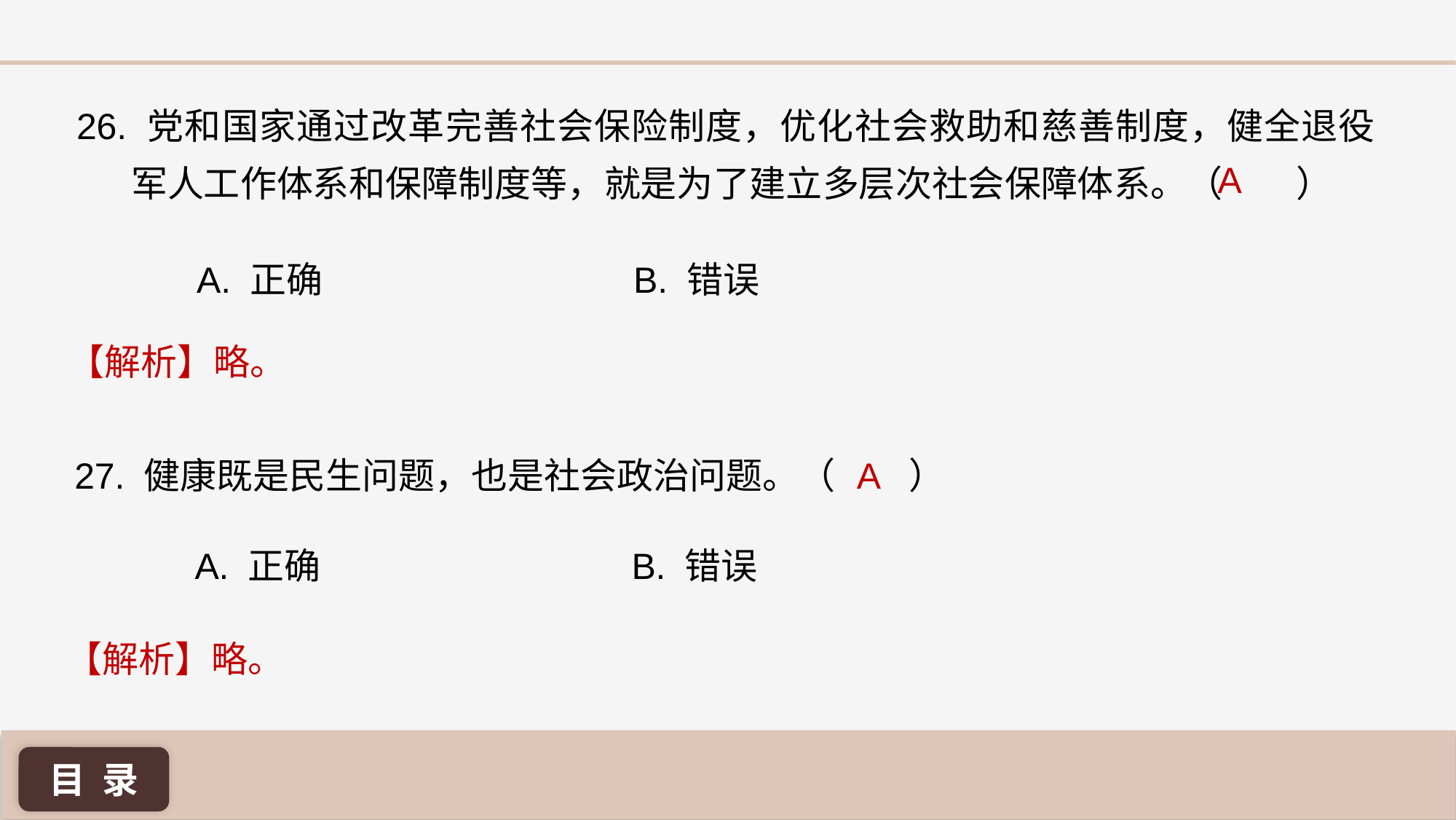

26. 党和国家通过改革完善社会保险制度，优化社会救助和慈善制度，健全退役军人工作体系和保障制度等，就是为了建立多层次社会保障体系。（         ）
A
A. 正确 			B. 错误
【解析】略。
A
27. 健康既是民生问题，也是社会政治问题。（         ）
A. 正确 			B. 错误
【解析】略。